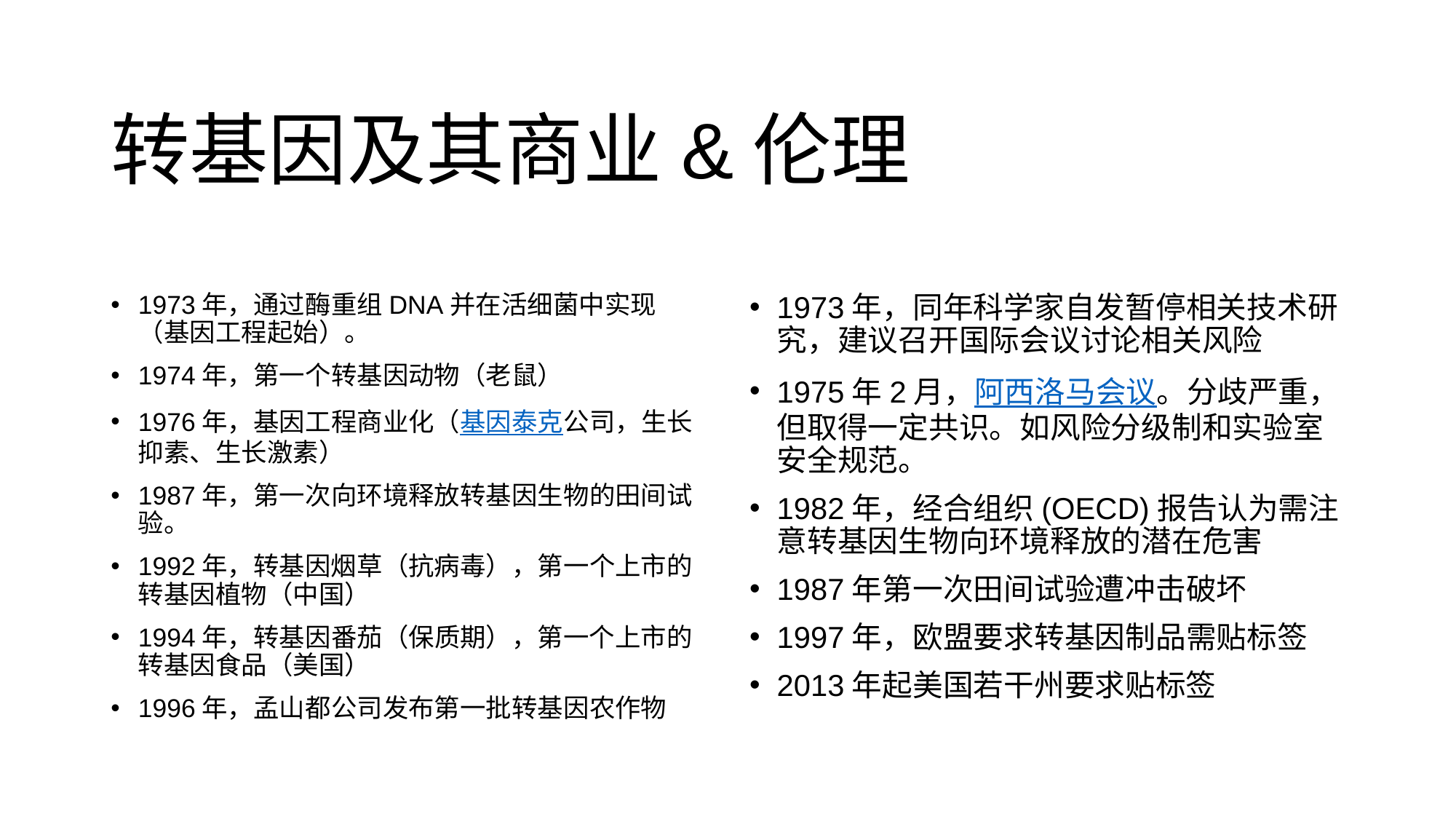

# 转基因及其商业&伦理
1973年，通过酶重组DNA并在活细菌中实现（基因工程起始）。
1974年，第一个转基因动物（老鼠）
1976年，基因工程商业化（基因泰克公司，生长抑素、生长激素）
1987年，第一次向环境释放转基因生物的田间试验。
1992年，转基因烟草（抗病毒），第一个上市的转基因植物（中国）
1994年，转基因番茄（保质期），第一个上市的转基因食品（美国）
1996年，孟山都公司发布第一批转基因农作物

1973年，同年科学家自发暂停相关技术研究，建议召开国际会议讨论相关风险
1975年2月，阿西洛马会议。分歧严重，但取得一定共识。如风险分级制和实验室安全规范。
1982年，经合组织(OECD)报告认为需注意转基因生物向环境释放的潜在危害
1987年第一次田间试验遭冲击破坏
1997年，欧盟要求转基因制品需贴标签
2013年起美国若干州要求贴标签